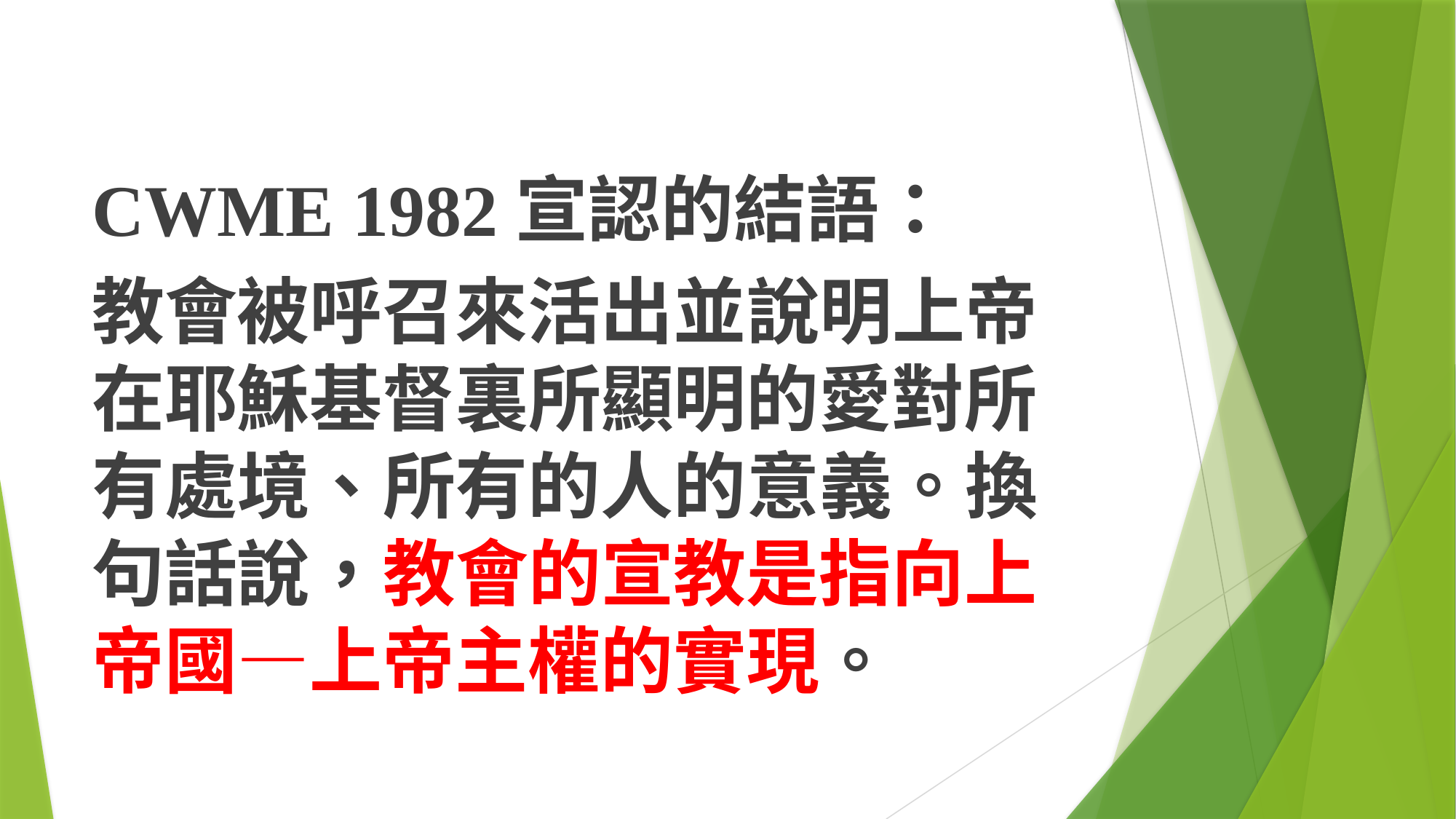

#
CWME 1982宣認的結語：
教會被呼召來活出並說明上帝在耶穌基督裏所顯明的愛對所有處境、所有的人的意義。換句話說，教會的宣教是指向上帝國—上帝主權的實現。